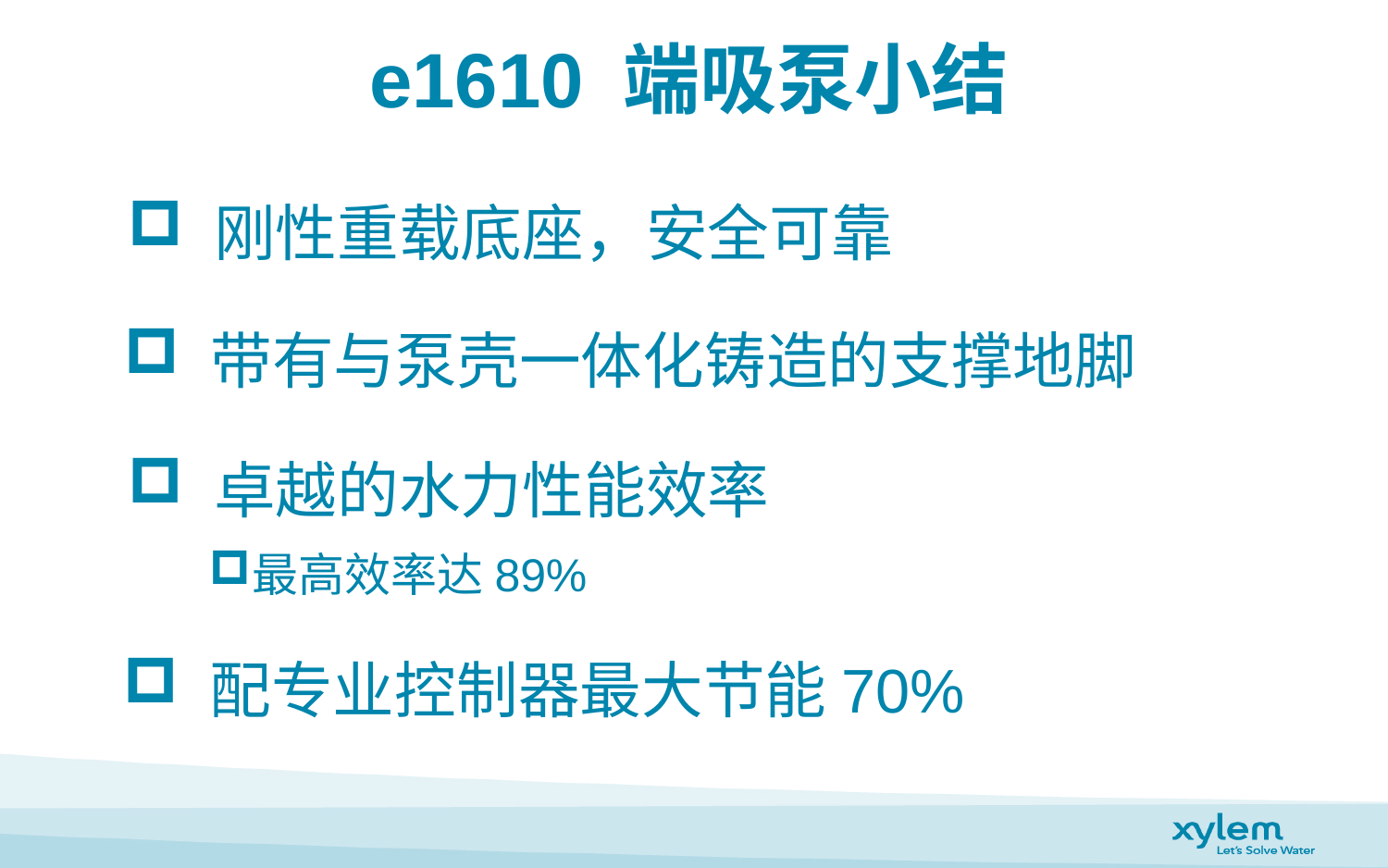

e1610 端吸泵小结
 刚性重载底座，安全可靠
 带有与泵壳一体化铸造的支撑地脚
 卓越的水力性能效率
最高效率达89%
 配专业控制器最大节能70%